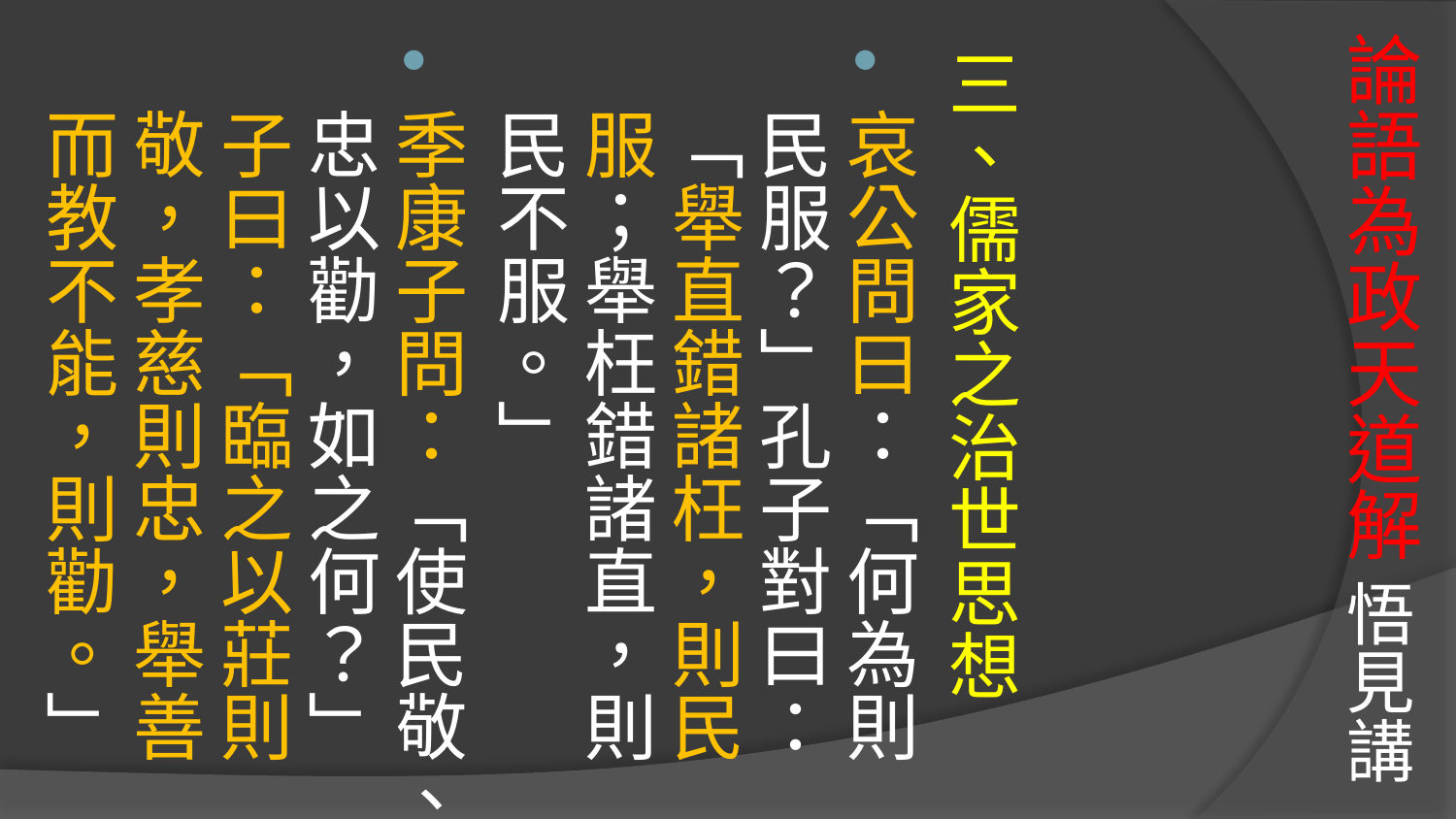

# 論語為政天道解 悟見講
三、儒家之治世思想
哀公問曰：「何為則民服？」孔子對曰：「舉直錯諸枉，則民服；舉枉錯諸直，則民不服。」
季康子問：「使民敬、忠以勸，如之何？」子曰：「臨之以莊則敬，孝慈則忠，舉善而教不能，則勸。」